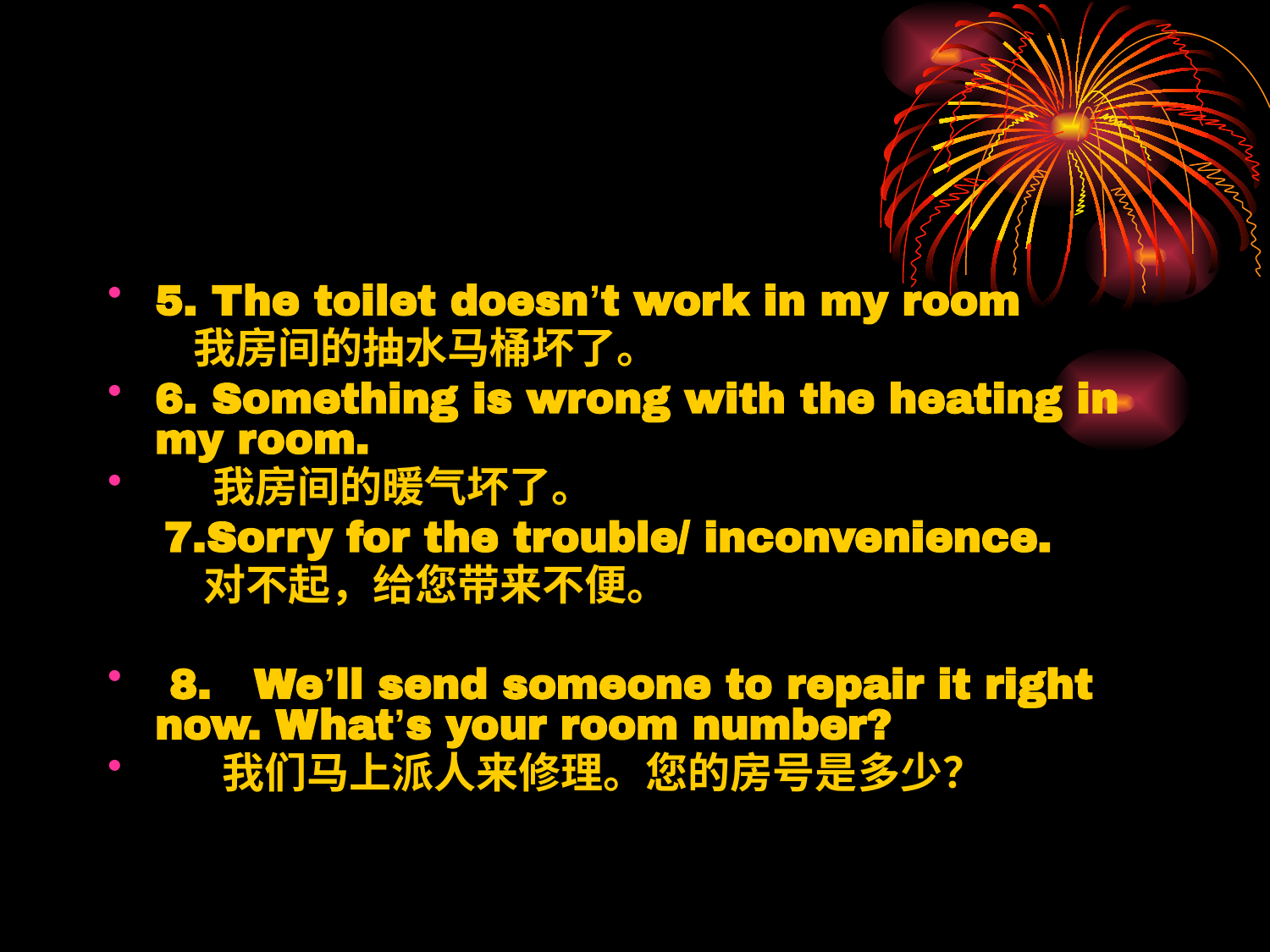

5. The toilet doesn’t work in my room
        我房间的抽水马桶坏了。
6. Something is wrong with the heating in my room.
     我房间的暖气坏了。
    7.Sorry for the trouble/ inconvenience.
         对不起，给您带来不便。

 8.   We’ll send someone to repair it right  now. What’s your room number?
      我们马上派人来修理。您的房号是多少？